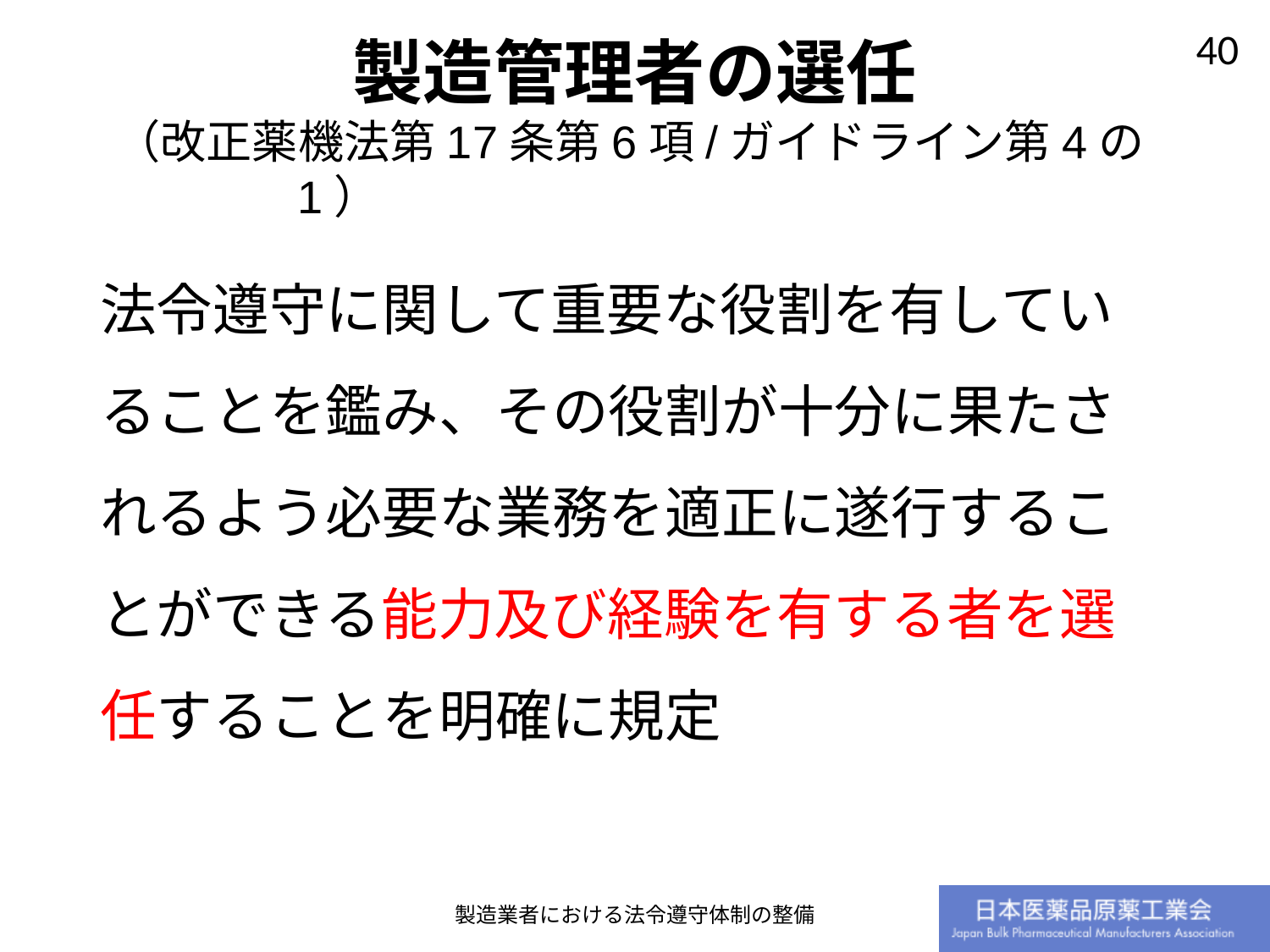

製造管理者の選任
（改正薬機法第17条第6項/ガイドライン第4の1）
法令遵守に関して重要な役割を有していることを鑑み、その役割が十分に果たされるよう必要な業務を適正に遂行することができる能力及び経験を有する者を選任することを明確に規定
製造業者における法令遵守体制の整備